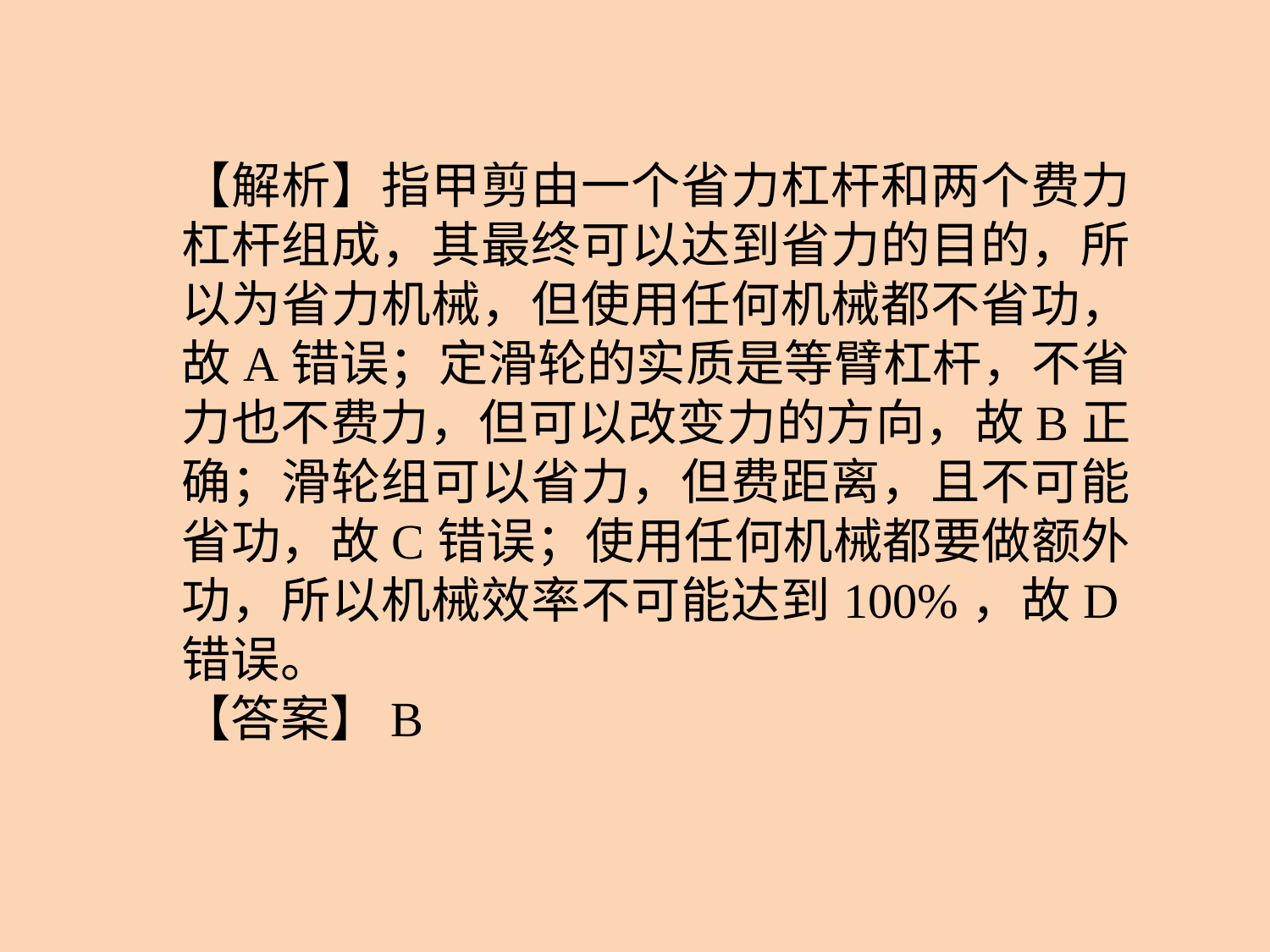

【解析】指甲剪由一个省力杠杆和两个费力杠杆组成，其最终可以达到省力的目的，所以为省力机械，但使用任何机械都不省功，故A错误；定滑轮的实质是等臂杠杆，不省力也不费力，但可以改变力的方向，故B正确；滑轮组可以省力，但费距离，且不可能省功，故C错误；使用任何机械都要做额外功，所以机械效率不可能达到100%，故D错误。
【答案】B